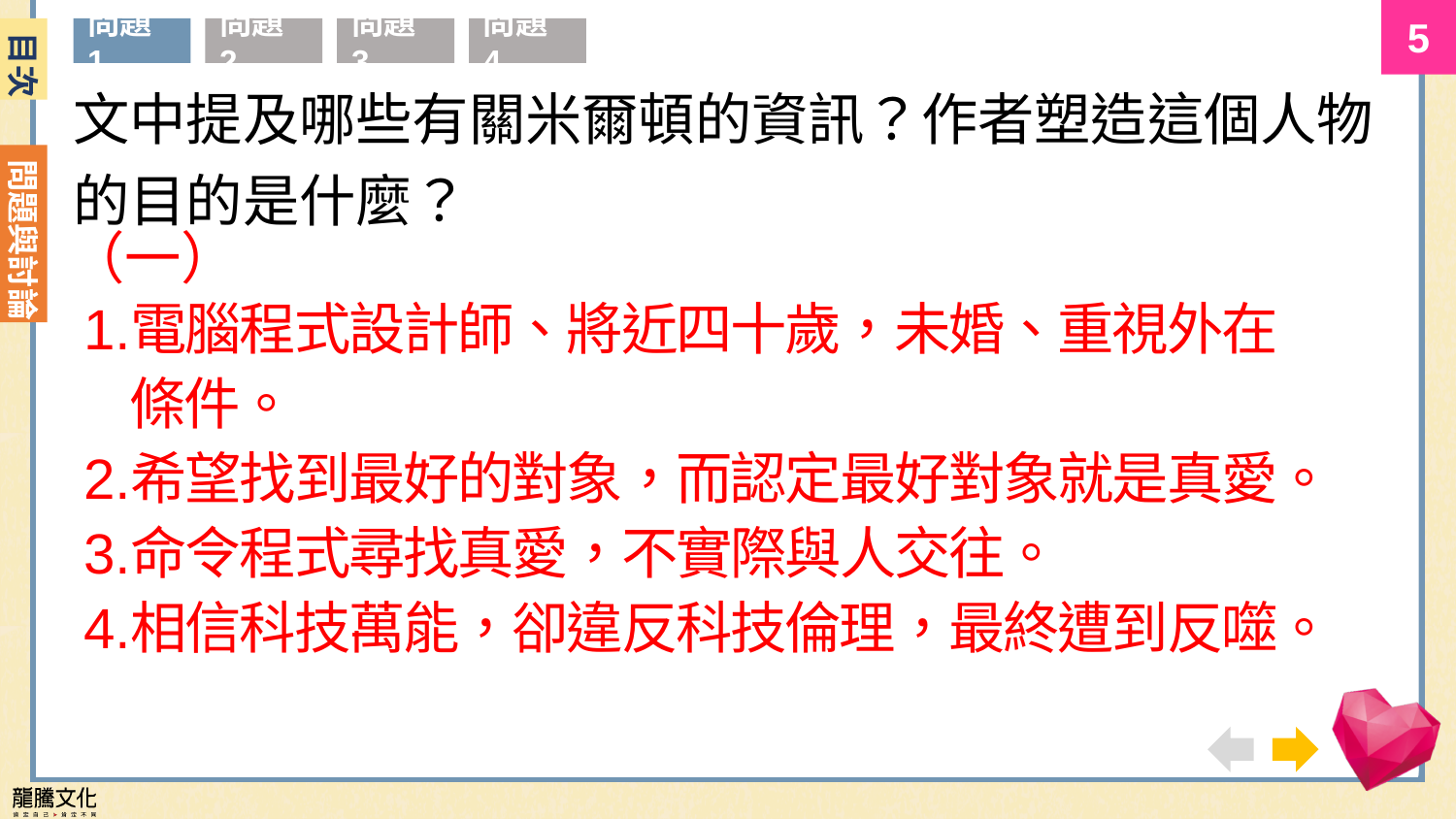

目次
問題1
問題2
問題3
問題4
文中提及哪些有關米爾頓的資訊？作者塑造這個人物的目的是什麼？
（一）
電腦程式設計師、將近四十歲，未婚、重視外在條件。
希望找到最好的對象，而認定最好對象就是真愛。
命令程式尋找真愛，不實際與人交往。
相信科技萬能，卻違反科技倫理，最終遭到反噬。